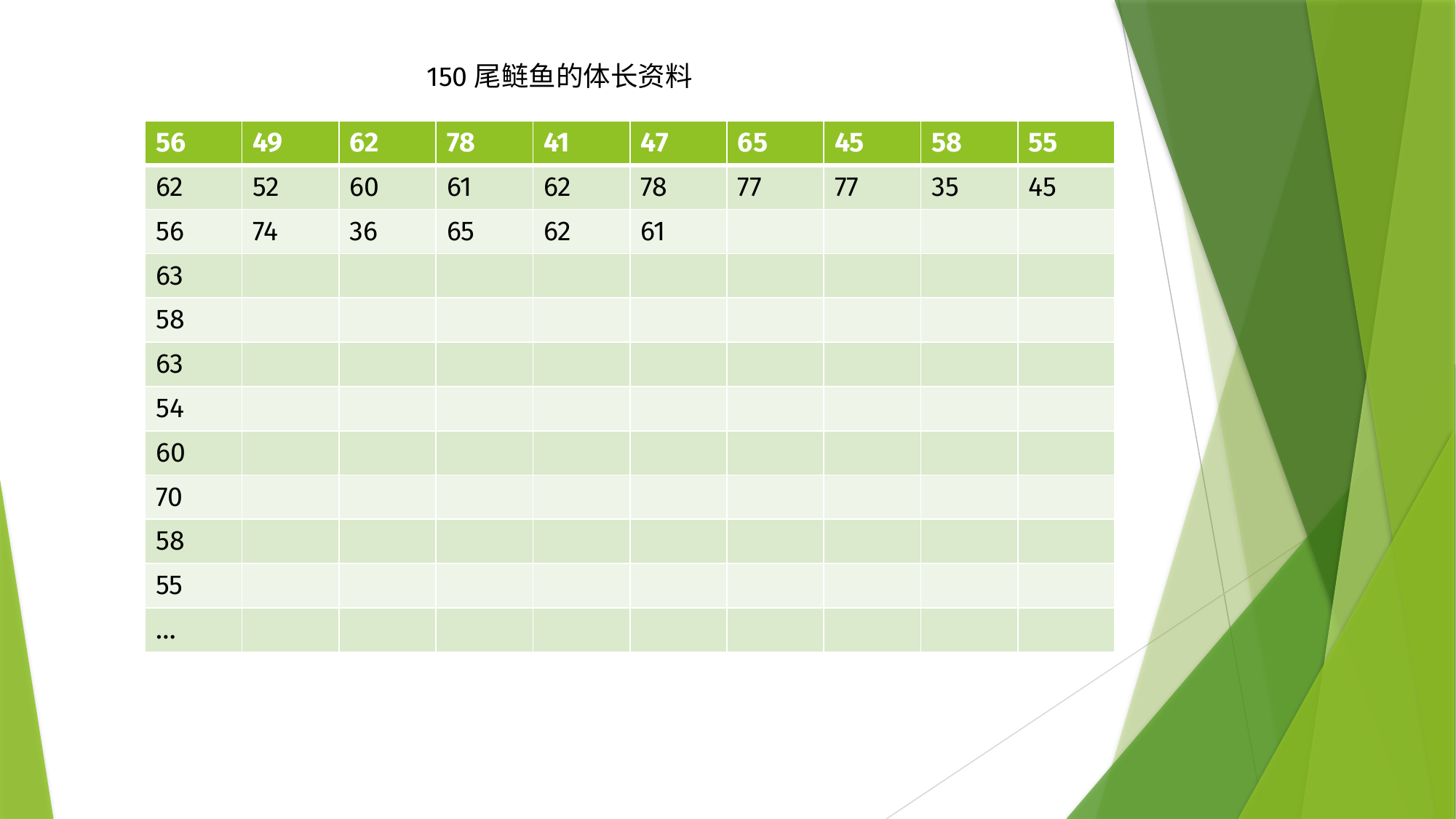

150尾鲢鱼的体长资料
| 56 | 49 | 62 | 78 | 41 | 47 | 65 | 45 | 58 | 55 |
| --- | --- | --- | --- | --- | --- | --- | --- | --- | --- |
| 62 | 52 | 60 | 61 | 62 | 78 | 77 | 77 | 35 | 45 |
| 56 | 74 | 36 | 65 | 62 | 61 |  |  |  |  |
| 63 |  |  |  |  |  |  |  |  |  |
| 58 |  |  |  |  |  |  |  |  |  |
| 63 |  |  |  |  |  |  |  |  |  |
| 54 |  |  |  |  |  |  |  |  |  |
| 60 |  |  |  |  |  |  |  |  |  |
| 70 |  |  |  |  |  |  |  |  |  |
| 58 |  |  |  |  |  |  |  |  |  |
| 55 |  |  |  |  |  |  |  |  |  |
| … |  |  |  |  |  |  |  |  |  |